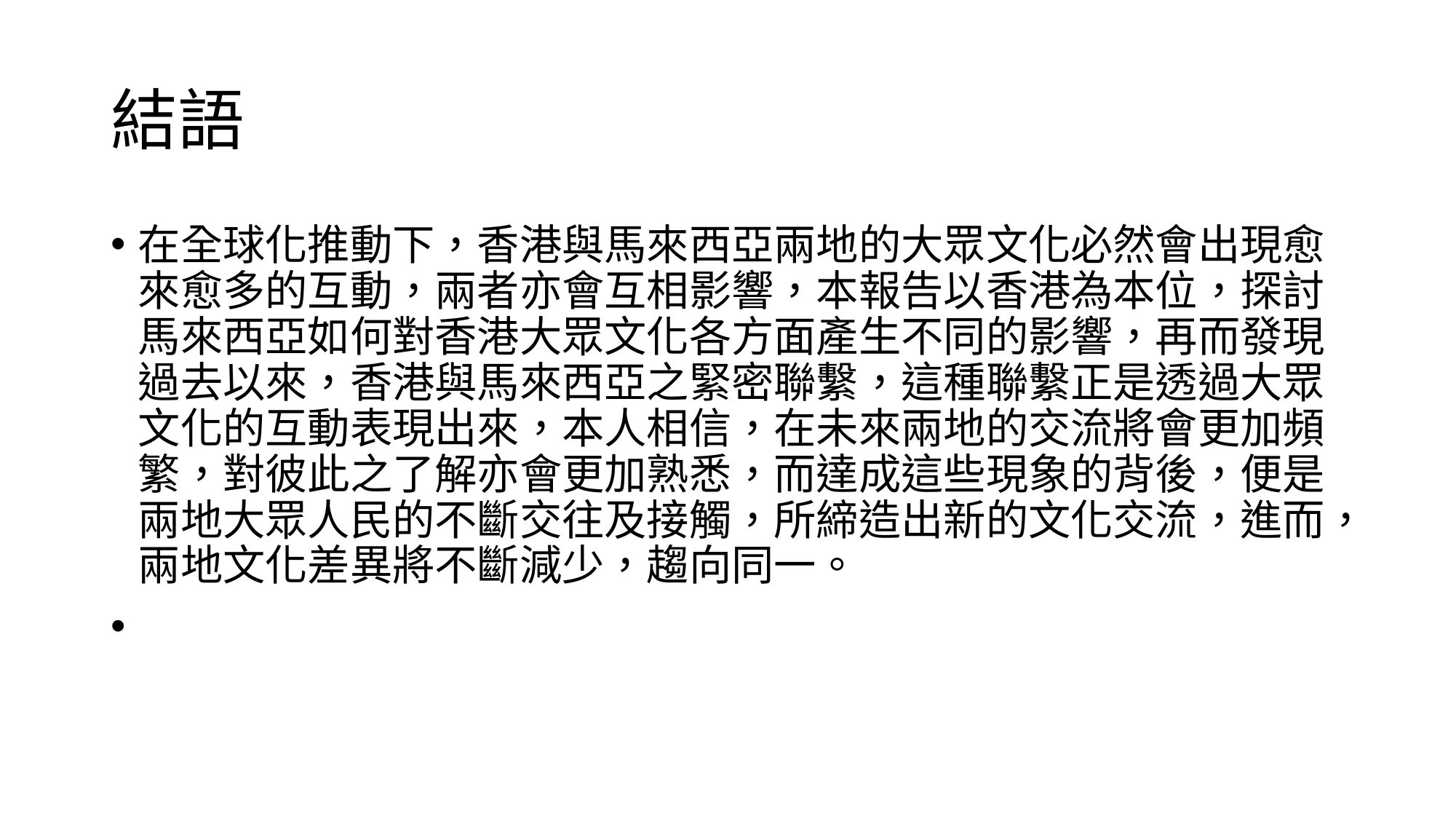

# 結語
在全球化推動下，香港與馬來西亞兩地的大眾文化必然會出現愈來愈多的互動，兩者亦會互相影響，本報告以香港為本位，探討馬來西亞如何對香港大眾文化各方面產生不同的影響，再而發現過去以來，香港與馬來西亞之緊密聯繫，這種聯繫正是透過大眾文化的互動表現出來，本人相信，在未來兩地的交流將會更加頻繁，對彼此之了解亦會更加熟悉，而達成這些現象的背後，便是兩地大眾人民的不斷交往及接觸，所締造出新的文化交流，進而，兩地文化差異將不斷減少，趨向同一。